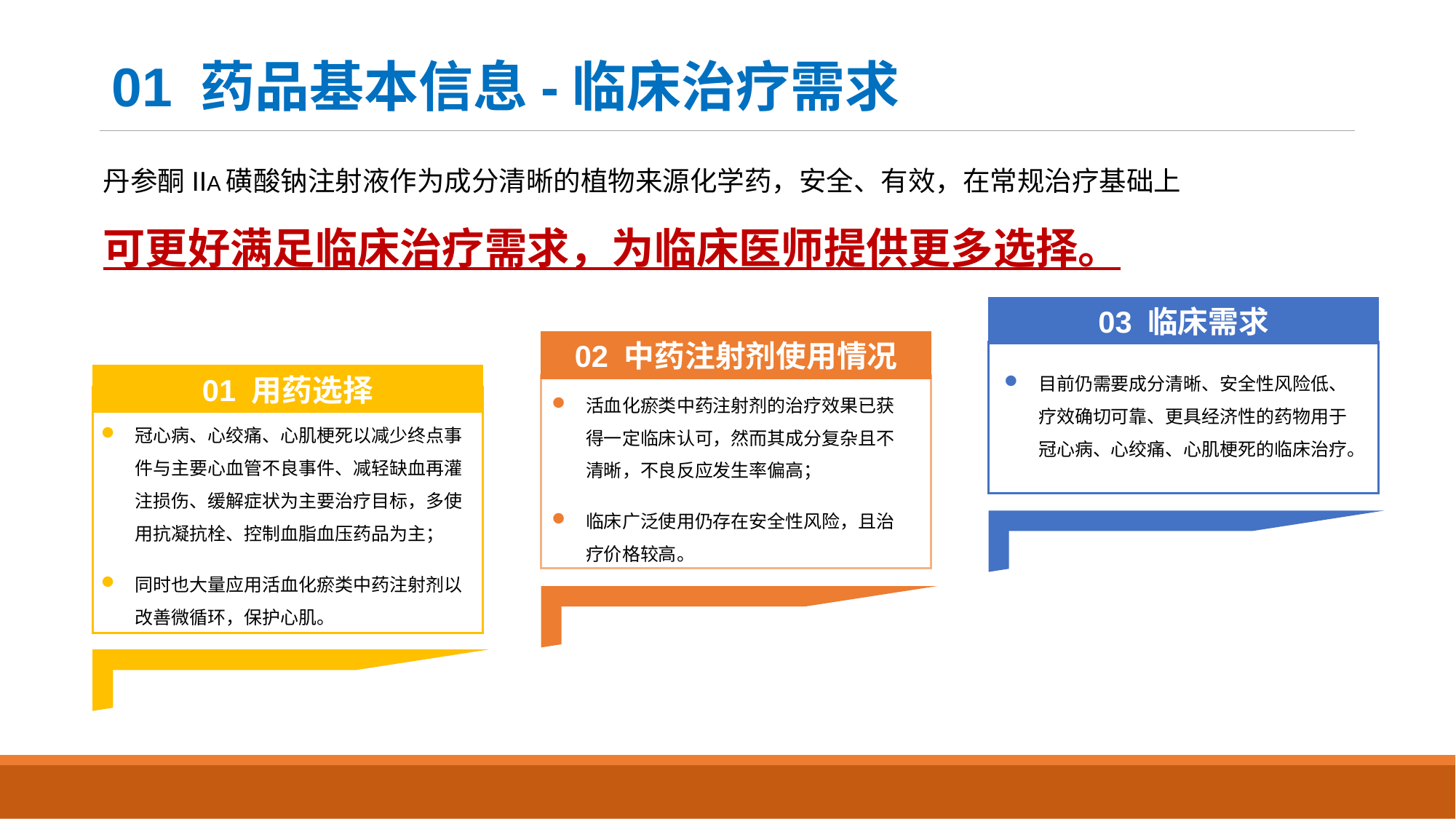

# 01 药品基本信息-临床治疗需求
丹参酮IIA磺酸钠注射液作为成分清晰的植物来源化学药，安全、有效，在常规治疗基础上
可更好满足临床治疗需求，为临床医师提供更多选择。
03 临床需求
02 中药注射剂使用情况

目前仍需要成分清晰、安全性风险低、疗效确切可靠、更具经济性的药物用于冠心病、心绞痛、心肌梗死的临床治疗。
01 用药选择

活血化瘀类中药注射剂的治疗效果已获得一定临床认可，然而其成分复杂且不清晰，不良反应发生率偏高；
临床广泛使用仍存在安全性风险，且治疗价格较高。

冠心病、心绞痛、心肌梗死以减少终点事件与主要心血管不良事件、减轻缺血再灌注损伤、缓解症状为主要治疗目标，多使用抗凝抗栓、控制血脂血压药品为主；
同时也大量应用活血化瘀类中药注射剂以改善微循环，保护心肌。